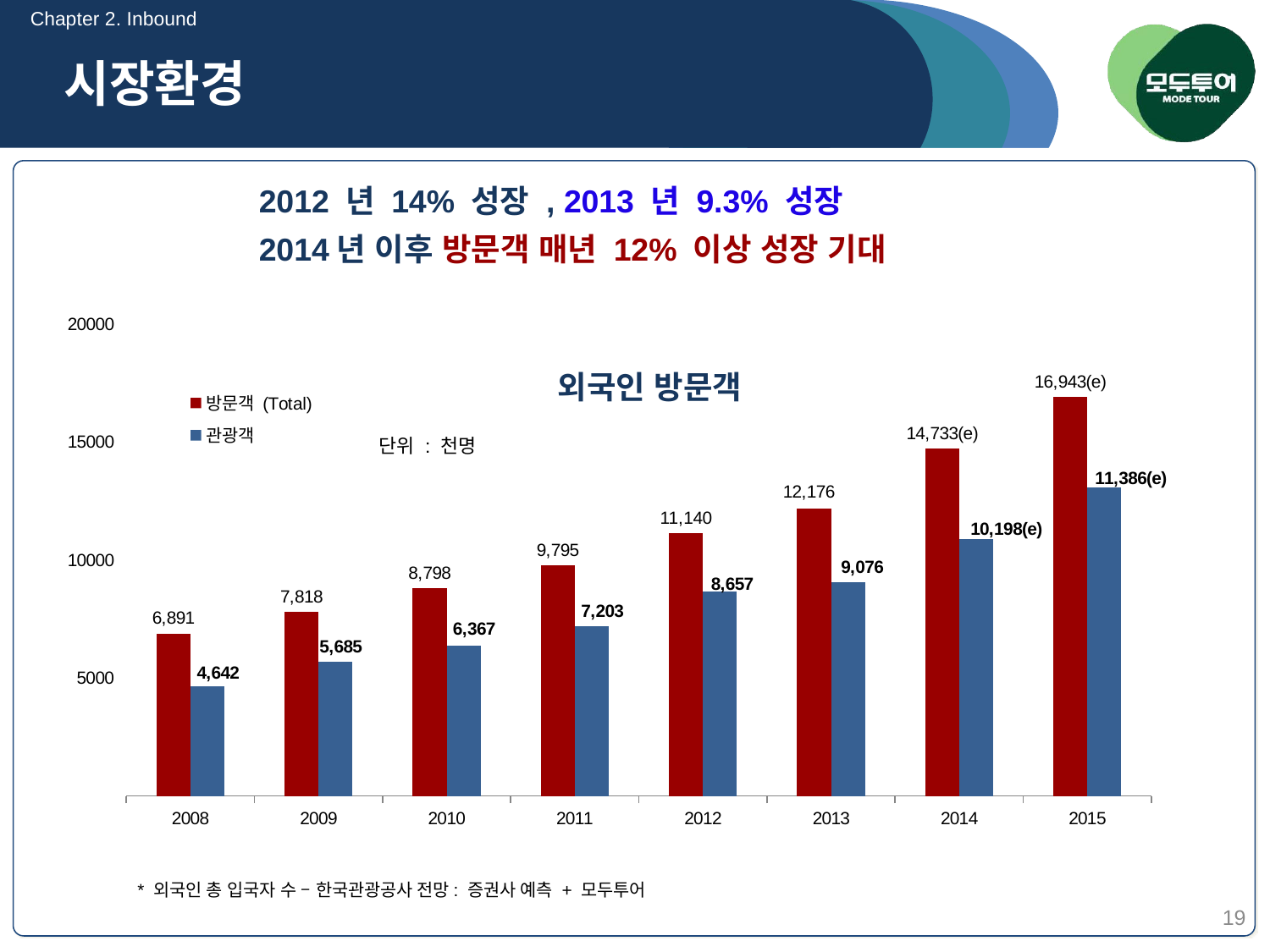

Chapter 2. Inbound
시장환경
2012 년 14% 성장 , 2013 년 9.3% 성장
2014년 이후 방문객 매년 12% 이상 성장 기대

### Chart

| Category | 방문객 (Total)  | 관광객 |
|---|---|---|
| 2008 | 6890841.0 | 4641804.0 |
| 2009 | 7817533.0 | 5685292.0 |
| 2010 | 8797658.0 | 6366966.0 |
| 2011 | 9794796.0 | 7203093.0 |
| 2012 | 11140028.0 | 8656818.0 |
| 2013 | 12175550.0 | 9075688.0 |
| 2014 | 14733000.0 | 10890825.6 |
| 2015 | 16943000.0 | 13068990.719999999 |
외국인 방문객
단위 : 천명
* 외국인 총 입국자 수 – 한국관광공사 전망: 증권사 예측 + 모두투어
19